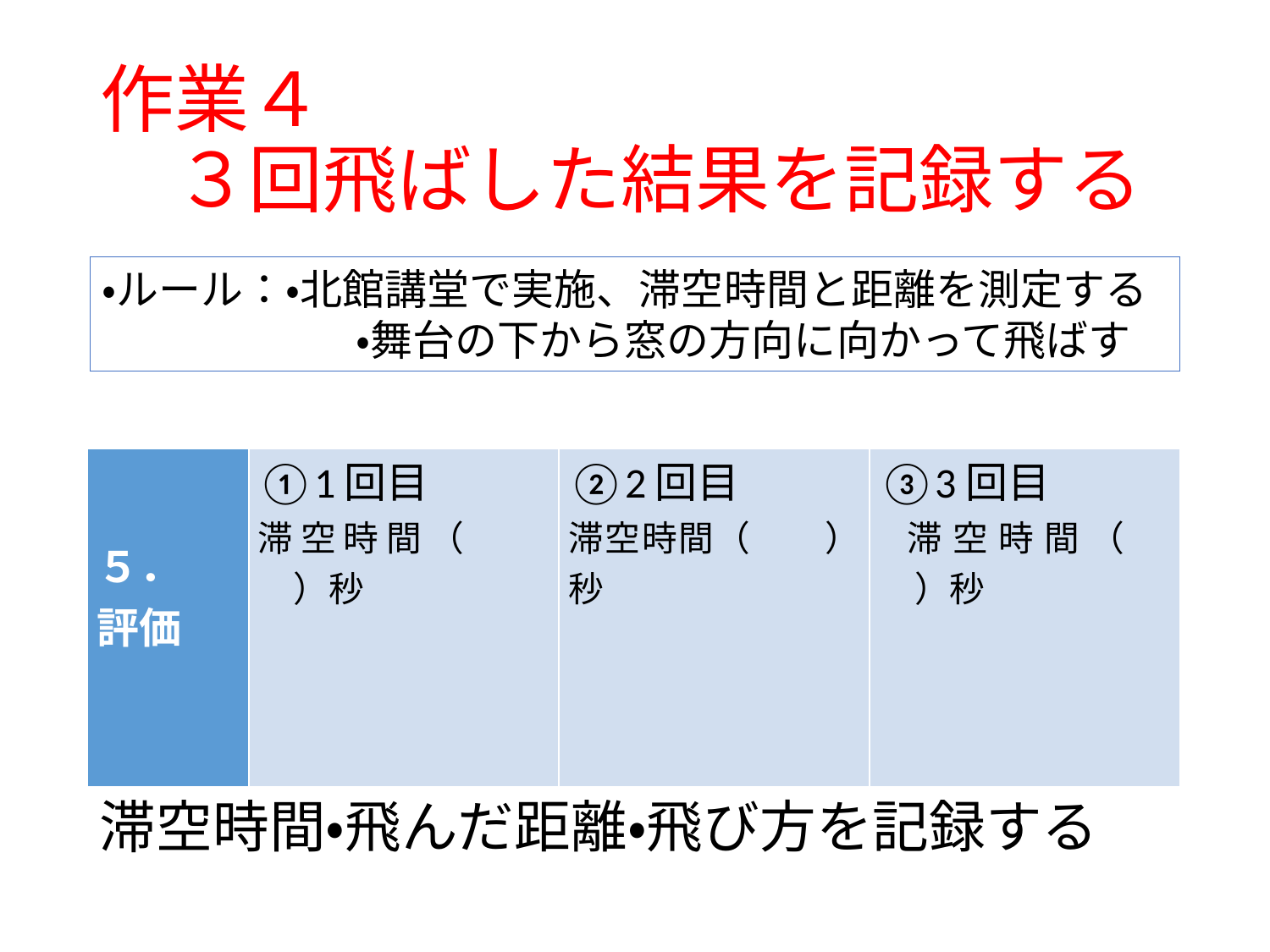

# 作業４ 　３回飛ばした結果を記録する
・ルール：・北館講堂で実施、滞空時間と距離を測定する
　　　　　　・舞台の下から窓の方向に向かって飛ばす
| ５． 評価 | ①1回目 滞空時間（　　　）秒 | ②2回目 滞空時間（　　）秒 | ③3回目  滞空時間（　　）秒 |
| --- | --- | --- | --- |
滞空時間・飛んだ距離・飛び方を記録する